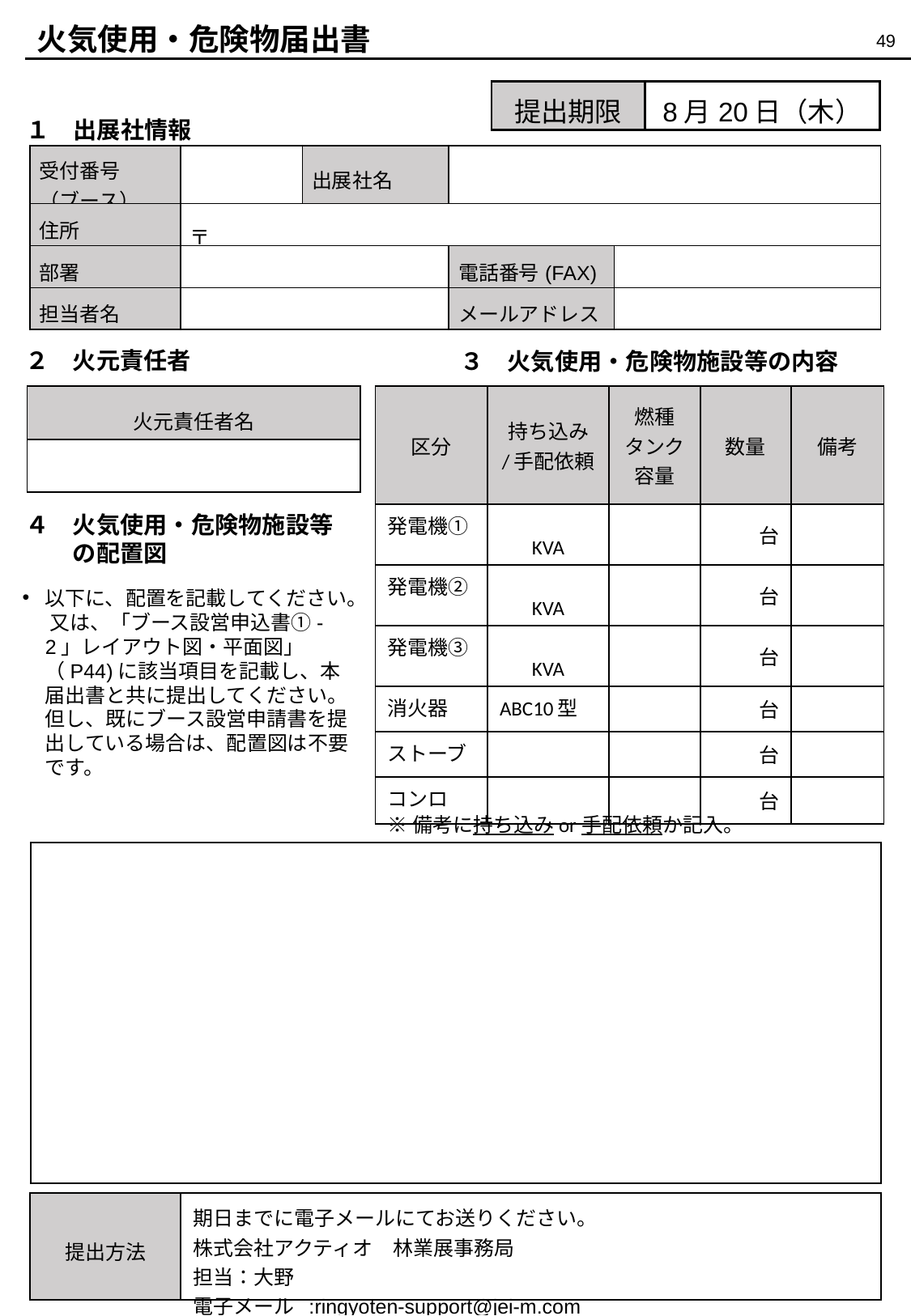

火気使用・危険物届出書
49
| 提出期限 | 8月20日（木） |
| --- | --- |
１　出展社情報
| 受付番号 （ブース） |  | 出展社名 |  |  |
| --- | --- | --- | --- | --- |
| 住所 | 〒 |  |  |  |
| 部署 |  |  | 電話番号(FAX) |  |
| 担当者名 |  |  | メールアドレス |  |
２　火元責任者
３　火気使用・危険物施設等の内容
| 火元責任者名 |
| --- |
|  |
| 区分 | 持ち込み /手配依頼 | 燃種 タンク容量 | 数量 | 備考 |
| --- | --- | --- | --- | --- |
| 発電機① | KVA |  | 台 |  |
| 発電機② | KVA |  | 台 |  |
| 発電機③ | KVA |  | 台 |  |
| 消火器 | ABC10型 |  | 台 |  |
| ストーブ |  |  | 台 |  |
| コンロ |  |  | 台 |  |
４　火気使用・危険物施設等
　　の配置図
以下に、配置を記載してください。 又は、「ブース設営申込書①-2」レイアウト図・平面図」（P44)に該当項目を記載し、本届出書と共に提出してください。但し、既にブース設営申請書を提出している場合は、配置図は不要です。
※備考に持ち込みor手配依頼か記入。

| 提出方法 | 期日までに電子メールにてお送りください。 株式会社アクティオ　林業展事務局　 担当：大野 電子メール :ringyoten-support@jei-m.com |
| --- | --- |